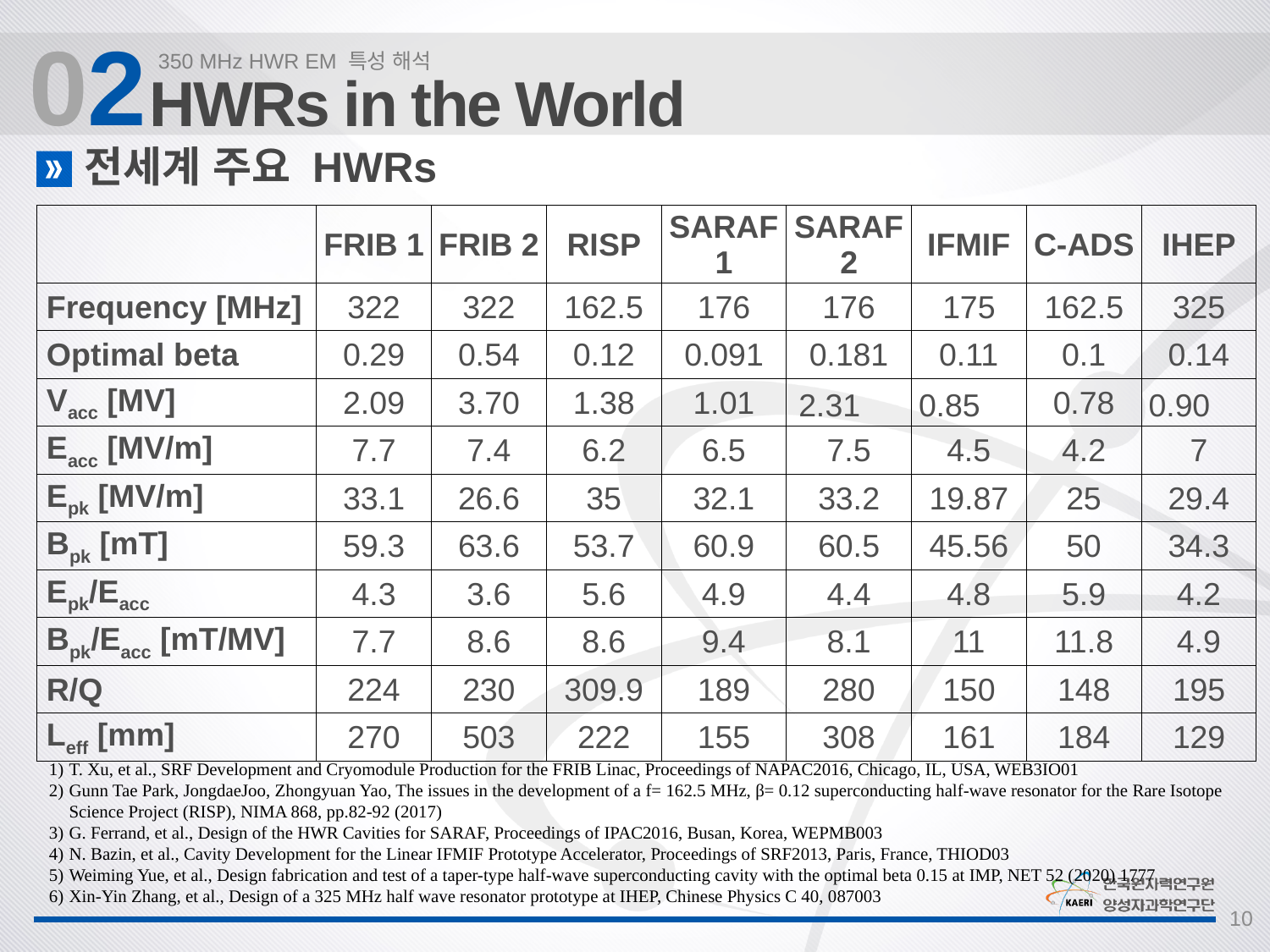

02
350 MHz HWR EM 특성 해석
HWRs in the World
전세계 주요 HWRs

|  | FRIB 1 | FRIB 2 | RISP | SARAF1 | SARAF2 | IFMIF | C-ADS | IHEP |
| --- | --- | --- | --- | --- | --- | --- | --- | --- |
| Frequency [MHz] | 322 | 322 | 162.5 | 176 | 176 | 175 | 162.5 | 325 |
| Optimal beta | 0.29 | 0.54 | 0.12 | 0.091 | 0.181 | 0.11 | 0.1 | 0.14 |
| Vacc [MV] | 2.09 | 3.70 | 1.38 | 1.01 | 2.31 | 0.85 | 0.78 | 0.90 |
| Eacc [MV/m] | 7.7 | 7.4 | 6.2 | 6.5 | 7.5 | 4.5 | 4.2 | 7 |
| Epk [MV/m] | 33.1 | 26.6 | 35 | 32.1 | 33.2 | 19.87 | 25 | 29.4 |
| Bpk [mT] | 59.3 | 63.6 | 53.7 | 60.9 | 60.5 | 45.56 | 50 | 34.3 |
| Epk/Eacc | 4.3 | 3.6 | 5.6 | 4.9 | 4.4 | 4.8 | 5.9 | 4.2 |
| Bpk/Eacc [mT/MV] | 7.7 | 8.6 | 8.6 | 9.4 | 8.1 | 11 | 11.8 | 4.9 |
| R/Q | 224 | 230 | 309.9 | 189 | 280 | 150 | 148 | 195 |
| Leff [mm] | 270 | 503 | 222 | 155 | 308 | 161 | 184 | 129 |
T. Xu, et al., SRF Development and Cryomodule Production for the FRIB Linac, Proceedings of NAPAC2016, Chicago, IL, USA, WEB3IO01
Gunn Tae Park, JongdaeJoo, Zhongyuan Yao, The issues in the development of a f= 162.5 MHz, β= 0.12 superconducting half-wave resonator for the Rare Isotope Science Project (RISP), NIMA 868, pp.82-92 (2017)
G. Ferrand, et al., Design of the HWR Cavities for SARAF, Proceedings of IPAC2016, Busan, Korea, WEPMB003
N. Bazin, et al., Cavity Development for the Linear IFMIF Prototype Accelerator, Proceedings of SRF2013, Paris, France, THIOD03
Weiming Yue, et al., Design fabrication and test of a taper-type half-wave superconducting cavity with the optimal beta 0.15 at IMP, NET 52 (2020) 1777
Xin-Yin Zhang, et al., Design of a 325 MHz half wave resonator prototype at IHEP, Chinese Physics C 40, 087003
10